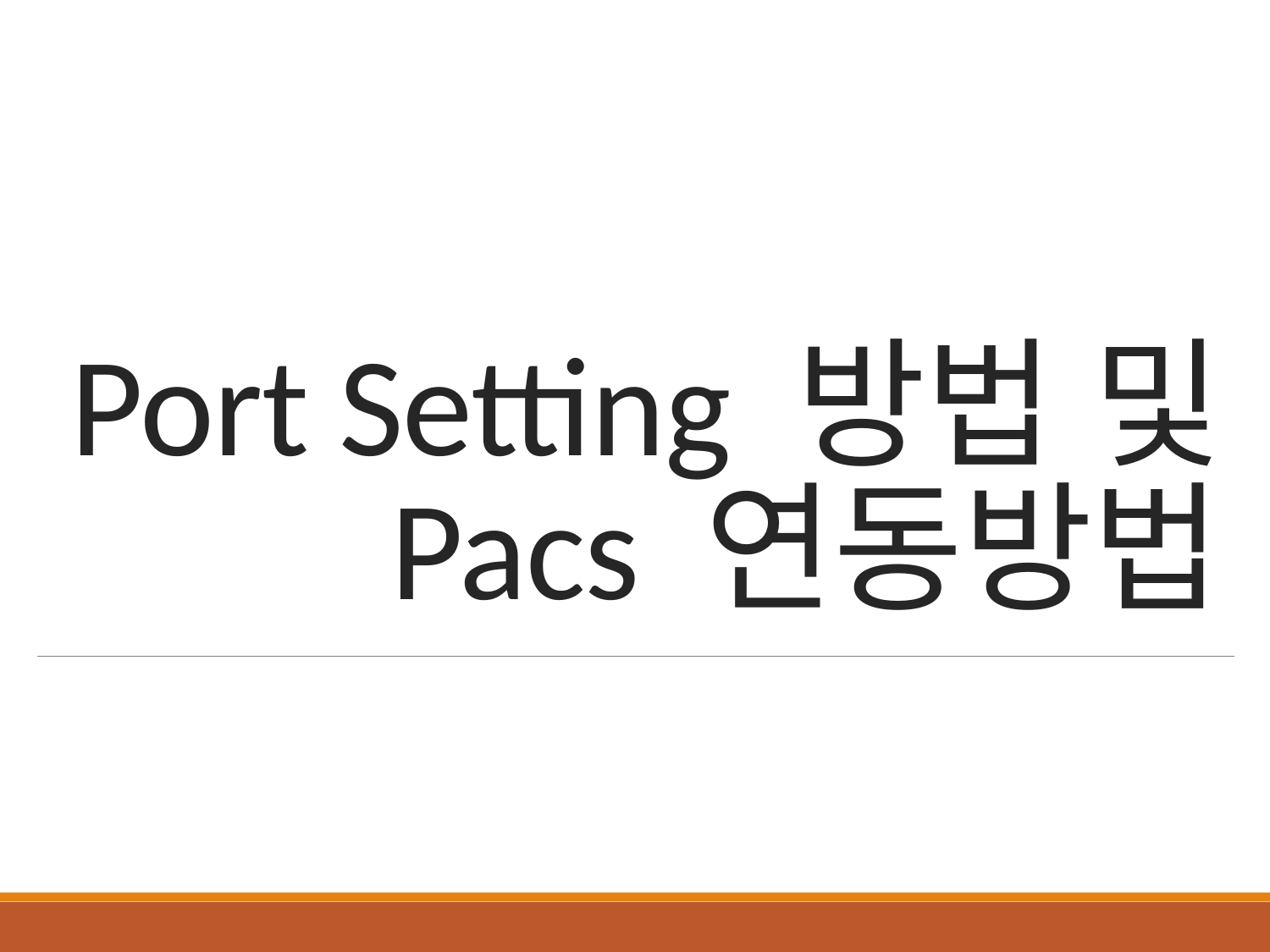

# Port Setting 방법 및 Pacs 연동방법